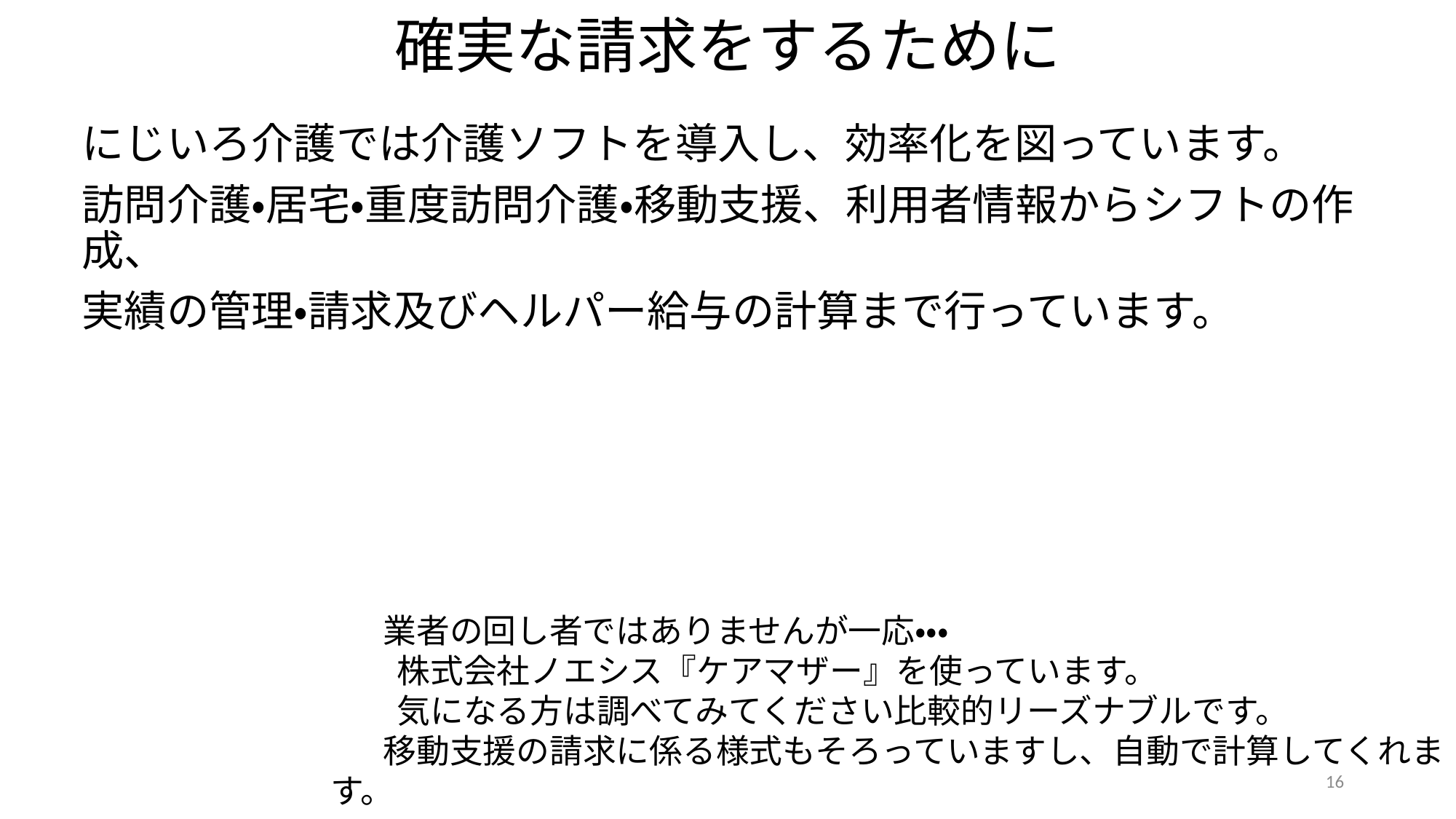

# 確実な請求をするために
にじいろ介護では介護ソフトを導入し、効率化を図っています。
訪問介護・居宅・重度訪問介護・移動支援、利用者情報からシフトの作成、
実績の管理・請求及びヘルパー給与の計算まで行っています。

      業者の回し者ではありませんが一応・・・
　　株式会社ノエシス『ケアマザー』を使っています。
　　気になる方は調べてみてください比較的リーズナブルです。
      移動支援の請求に係る様式もそろっていますし、自動で計算してくれます。
16